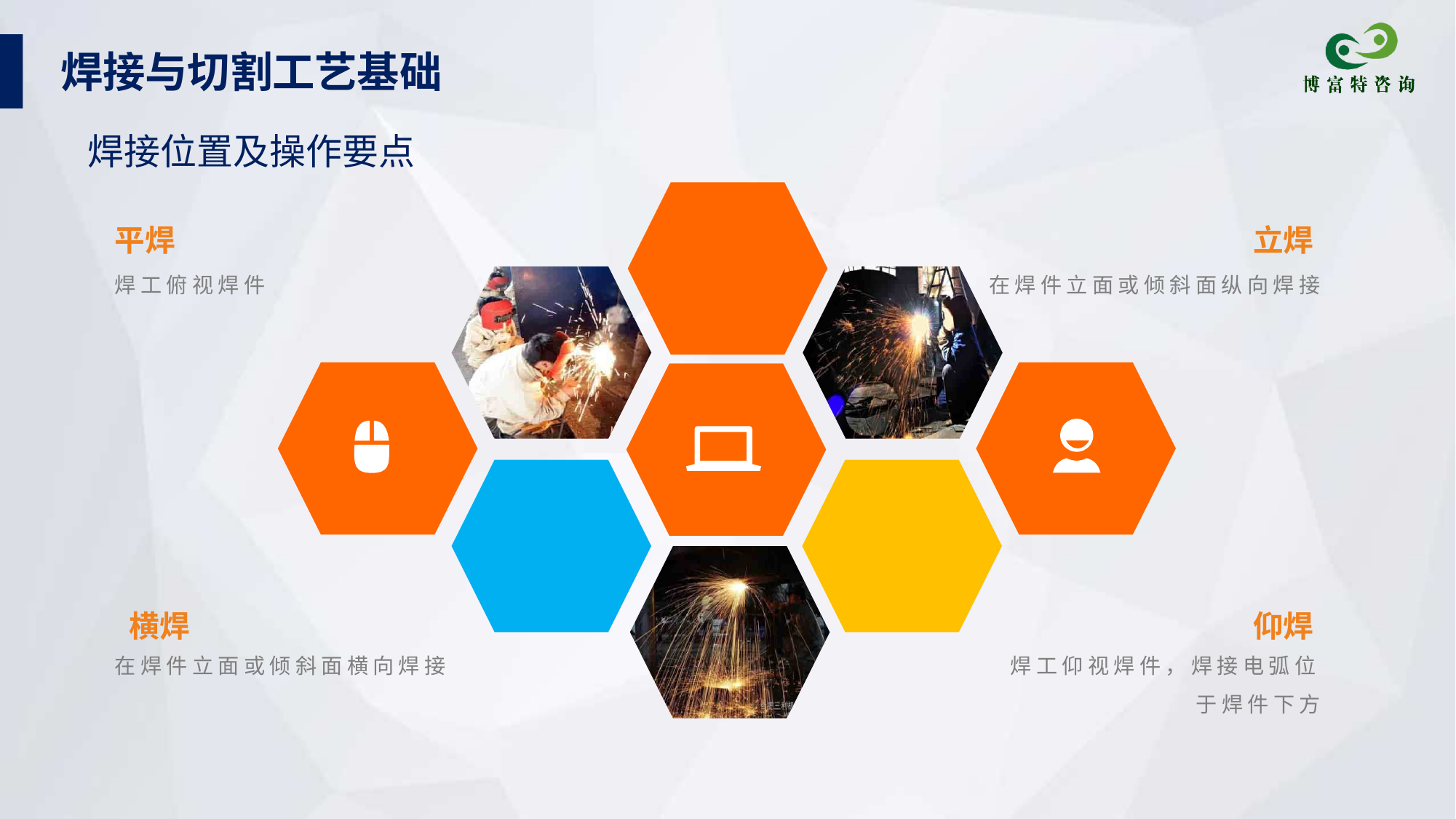

焊接与切割工艺基础
焊接位置及操作要点

平焊
立焊
焊工俯视焊件
在焊件立面或倾斜面纵向焊接

 横焊
仰焊
在焊件立面或倾斜面横向焊接
焊工仰视焊件，焊接电弧位于焊件下方